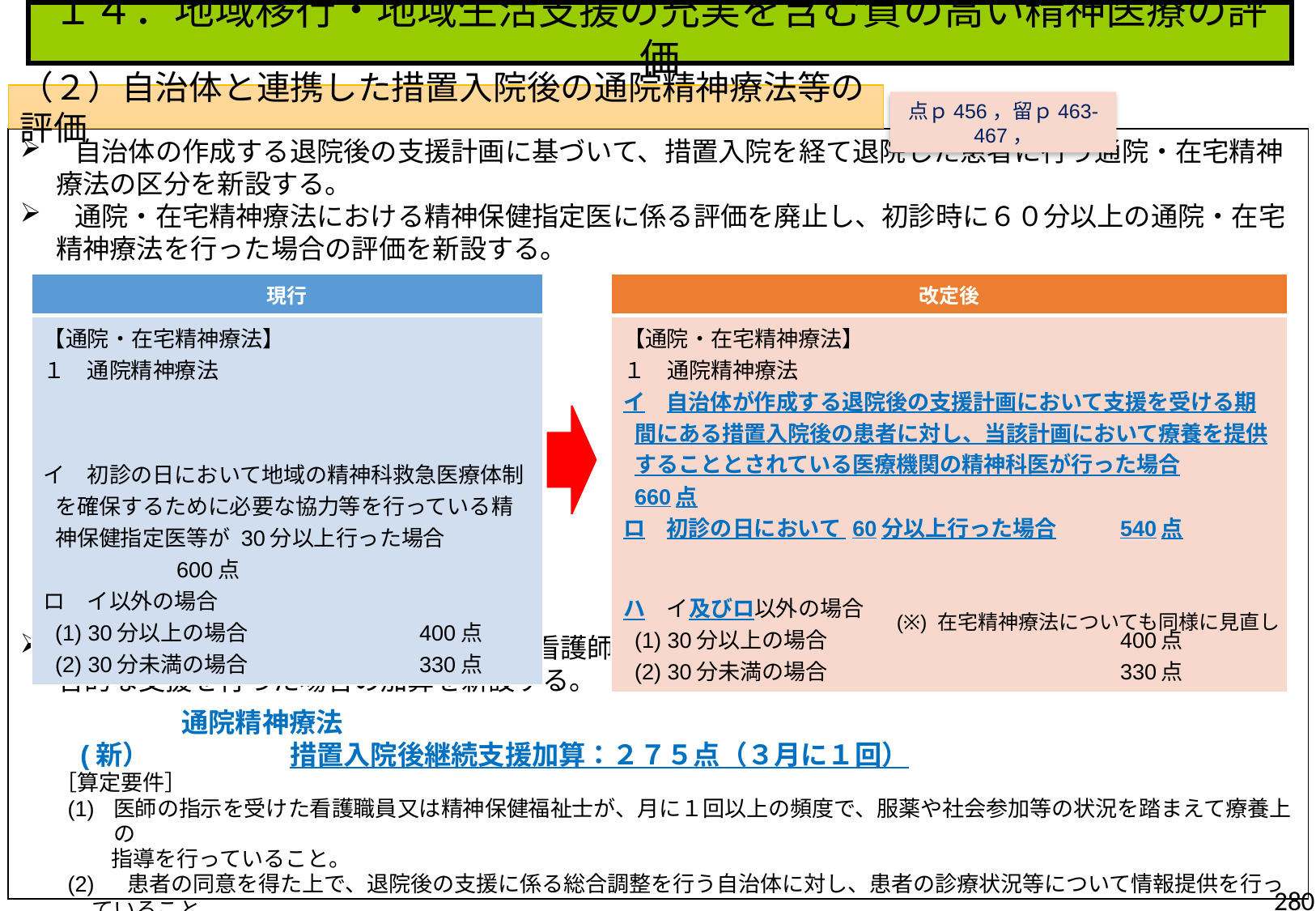

１４．地域移行・地域生活支援の充実を含む質の高い精神医療の評価
（２）自治体と連携した措置入院後の通院精神療法等の評価
点ｐ456，留ｐ463-467，
  自治体の作成する退院後の支援計画に基づいて、措置入院を経て退院した患者に行う通院・在宅精神療法の区分を新設する。
  通院・在宅精神療法における精神保健指定医に係る評価を廃止し、初診時に６０分以上の通院・在宅精神療法を行った場合の評価を新設する。

  措置入院を経て退院した患者に対し、看護師等が通院精神療法と併せて患者の療養生活等に対する総合的な支援を行った場合の加算を新設する。
　　　　　　通院精神療法
　　(新）	　措置入院後継続支援加算：２７５点（３月に１回）
［算定要件］
医師の指示を受けた看護職員又は精神保健福祉士が、月に１回以上の頻度で、服薬や社会参加等の状況を踏まえて療養上の
　　指導を行っていること。
(2) 　患者の同意を得た上で、退院後の支援に係る総合調整を行う自治体に対し、患者の診療状況等について情報提供を行っていること。

| 現行 |
| --- |
| 【通院・在宅精神療法】 １　通院精神療法 イ　初診の日において地域の精神科救急医療体制を確保するために必要な協力等を行っている精神保健指定医等が 30分以上行った場合 600点 ロ　イ以外の場合 (1) 30分以上の場合 400点 (2) 30分未満の場合 330点 |
| 改定後 |
| --- |
| 【通院・在宅精神療法】 １　通院精神療法 イ　自治体が作成する退院後の支援計画において支援を受ける期間にある措置入院後の患者に対し、当該計画において療養を提供することとされている医療機関の精神科医が行った場合 660点 ロ　初診の日において 60分以上行った場合 540点 ハ　イ及びロ以外の場合 (1) 30分以上の場合 400点 (2) 30分未満の場合 330点 |

(※) 在宅精神療法についても同様に見直し
280